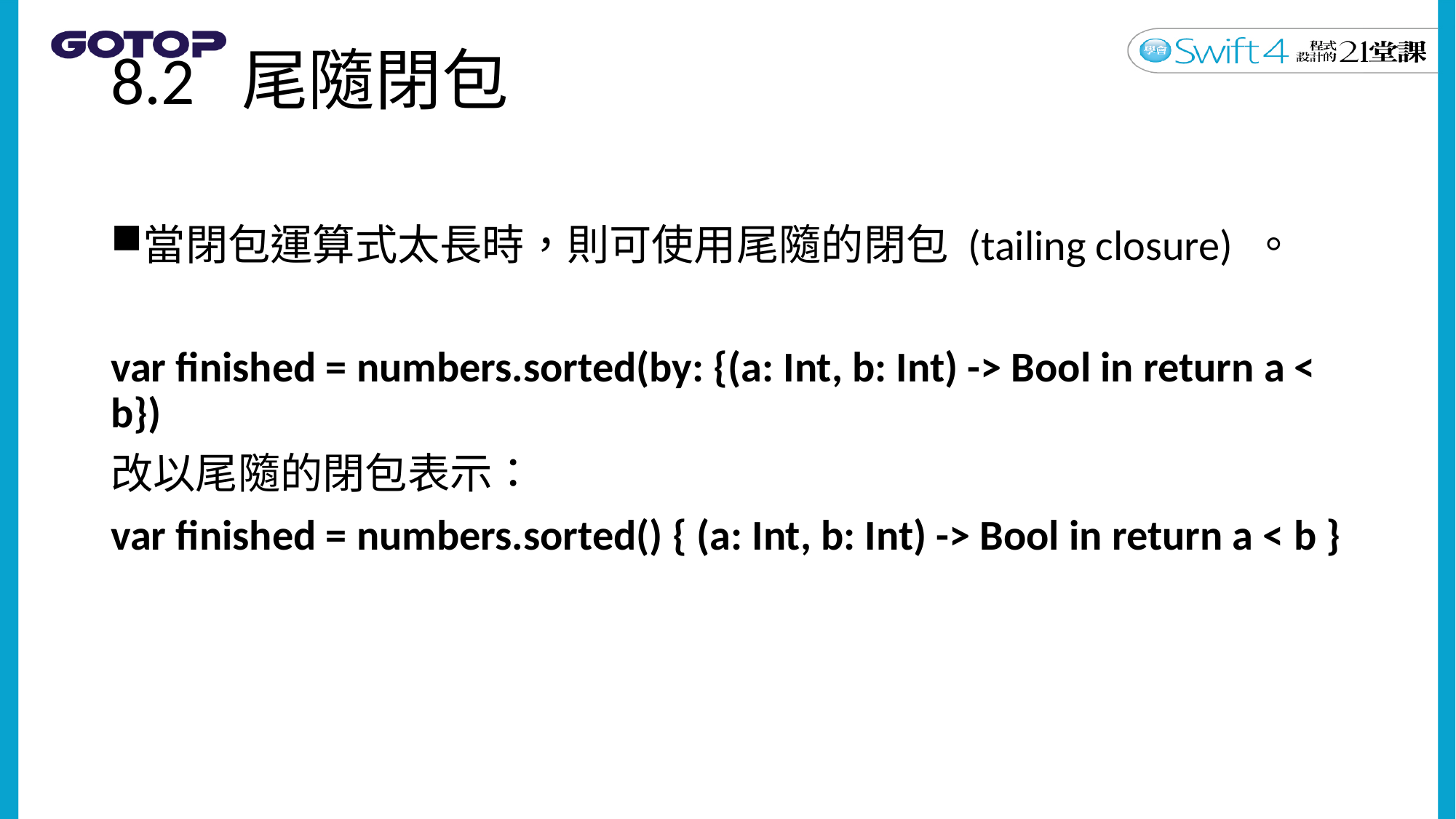

# 8.2  尾隨閉包
當閉包運算式太長時，則可使用尾隨的閉包 (tailing closure) 。

var finished = numbers.sorted(by: {(a: Int, b: Int) -> Bool in return a < b})
改以尾隨的閉包表示：
var finished = numbers.sorted() { (a: Int, b: Int) -> Bool in return a < b }